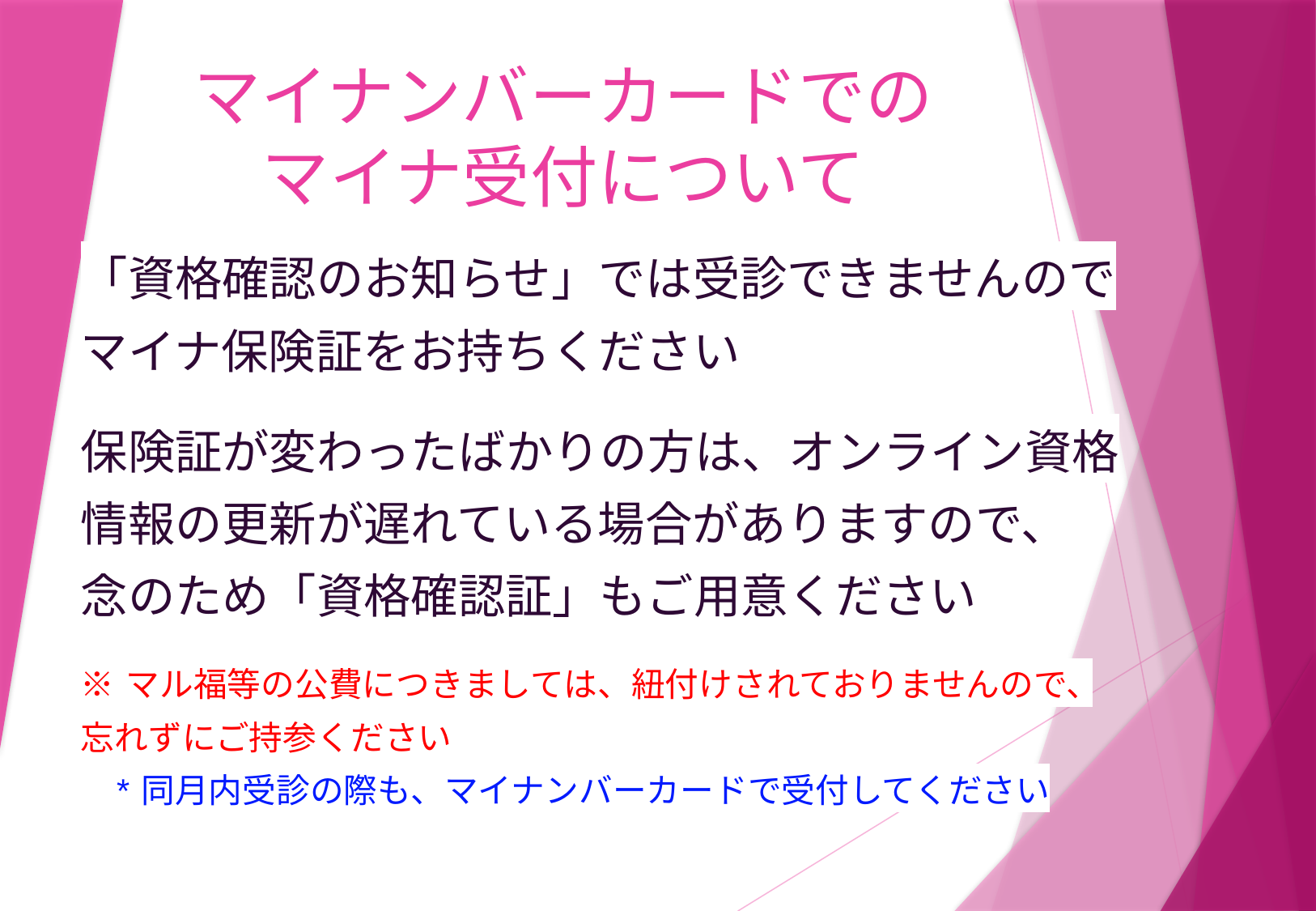

# マイナンバーカードでの マイナ受付について
「資格確認のお知らせ」では受診できませんので
マイナ保険証をお持ちください

保険証が変わったばかりの方は、オンライン資格
情報の更新が遅れている場合がありますので、
念のため「資格確認証」もご用意ください

※ マル福等の公費につきましては、紐付けされておりませんので、
忘れずにご持参ください
　* 同月内受診の際も、マイナンバーカードで受付してください